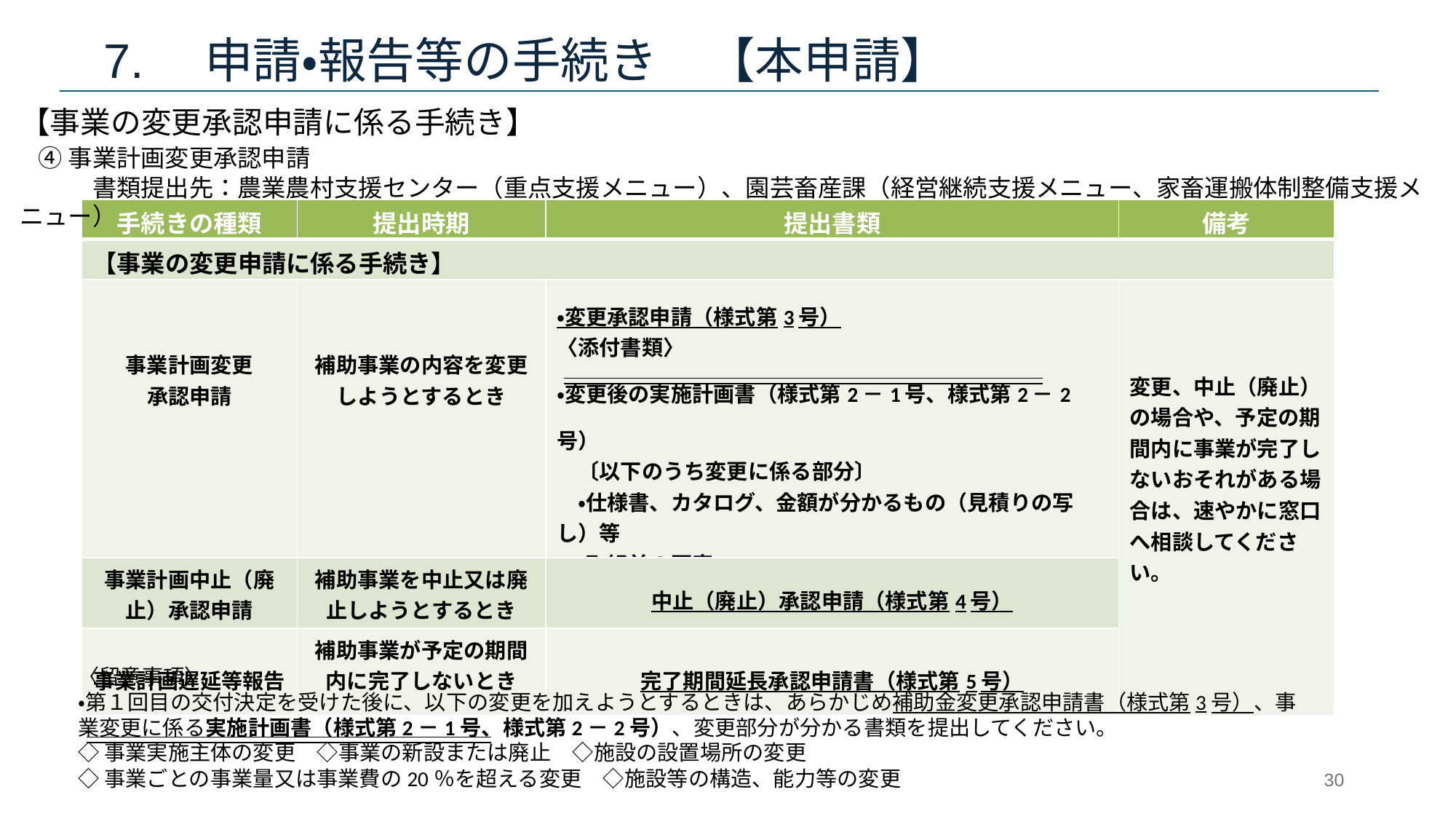

# 7.　申請・報告等の手続き　【本申請】

【事業の変更承認申請に係る手続き】
   ④事業計画変更承認申請
　　　書類提出先：農業農村支援センター（重点支援メニュー）、園芸畜産課（経営継続支援メニュー、家畜運搬体制整備支援メニュー）
| 手続きの種類 | 提出時期 | 提出書類 | 備考 |
| --- | --- | --- | --- |
| 【事業の変更申請に係る手続き】 |  |  |  |
| 事業計画変更 承認申請 | 補助事業の内容を変更しようとするとき | ・変更承認申請（様式第3号） 〈添付書類〉 ・変更後の実施計画書（様式第2－1号、様式第2－2号） 　〔以下のうち変更に係る部分〕 　・仕様書、カタログ、金額が分かるもの（見積りの写し）等 　・取組前の写真 　・位置図、配置図、平面図、立面図等 | 変更、中止（廃止）の場合や、予定の期間内に事業が完了しないおそれがある場合は、速やかに窓口へ相談してください。 |
| 事業計画中止（廃止）承認申請 | 補助事業を中止又は廃止しようとするとき | 中止（廃止）承認申請（様式第4号） |  |
| 事業計画遅延等報告 | 補助事業が予定の期間内に完了しないとき | 完了期間延長承認申請書（様式第5号） |  |
〈留意事項〉
・第１回目の交付決定を受けた後に、以下の変更を加えようとするときは、あらかじめ補助金変更承認申請書（様式第3号）、事業変更に係る実施計画書（様式第2－1号、様式第2－2号）、変更部分が分かる書類を提出してください。
◇事業実施主体の変更　◇事業の新設または廃止　◇施設の設置場所の変更
◇事業ごとの事業量又は事業費の20％を超える変更　◇施設等の構造、能力等の変更
30